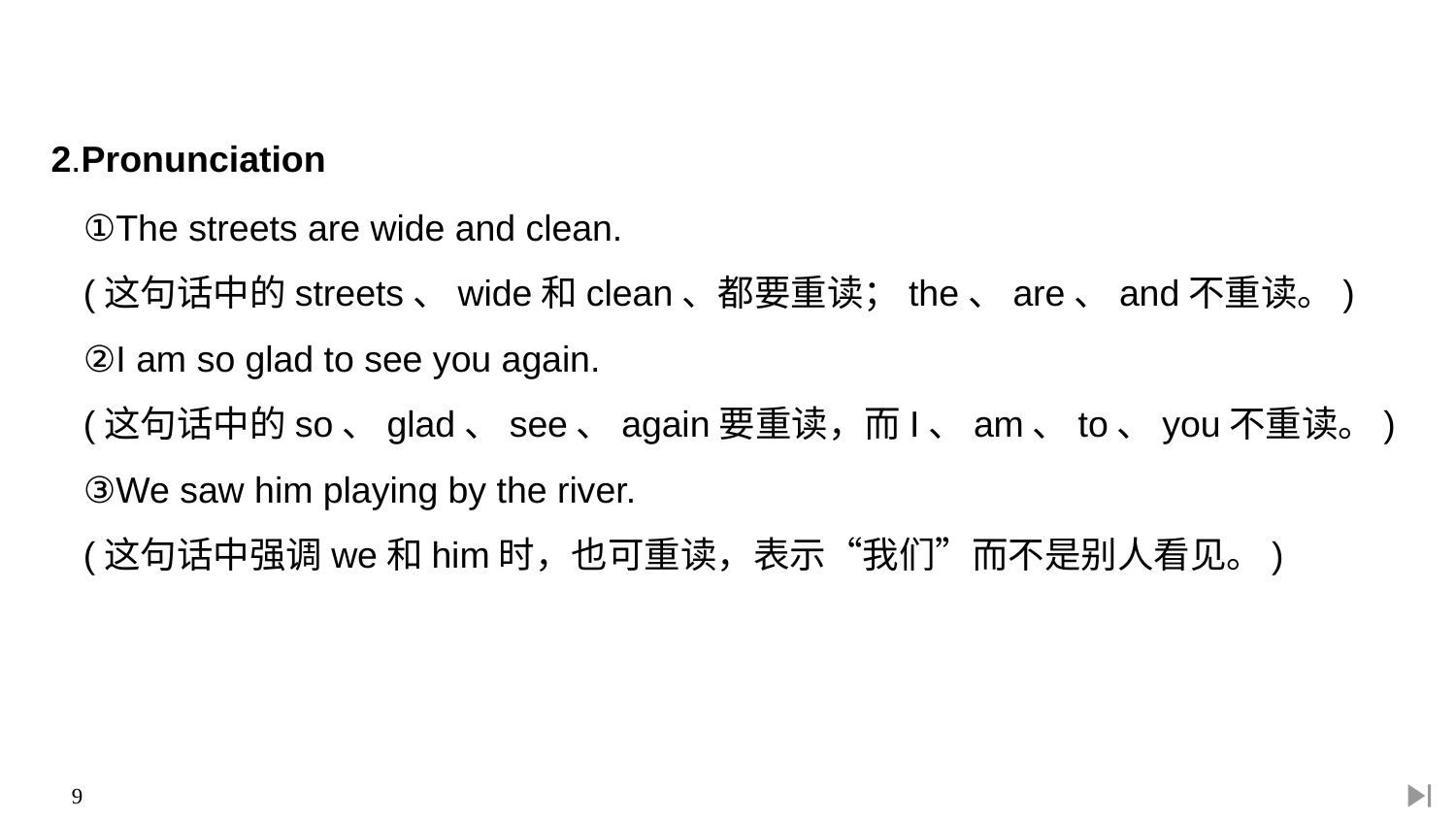

2.Pronunciation
①The streets are wide and clean.
(这句话中的streets、wide和clean、都要重读；the、are、and不重读。)
②I am so glad to see you again.
(这句话中的so、glad、see、again要重读，而I、am、to、you不重读。)
③We saw him playing by the river.
(这句话中强调we和him时，也可重读，表示“我们”而不是别人看见。)